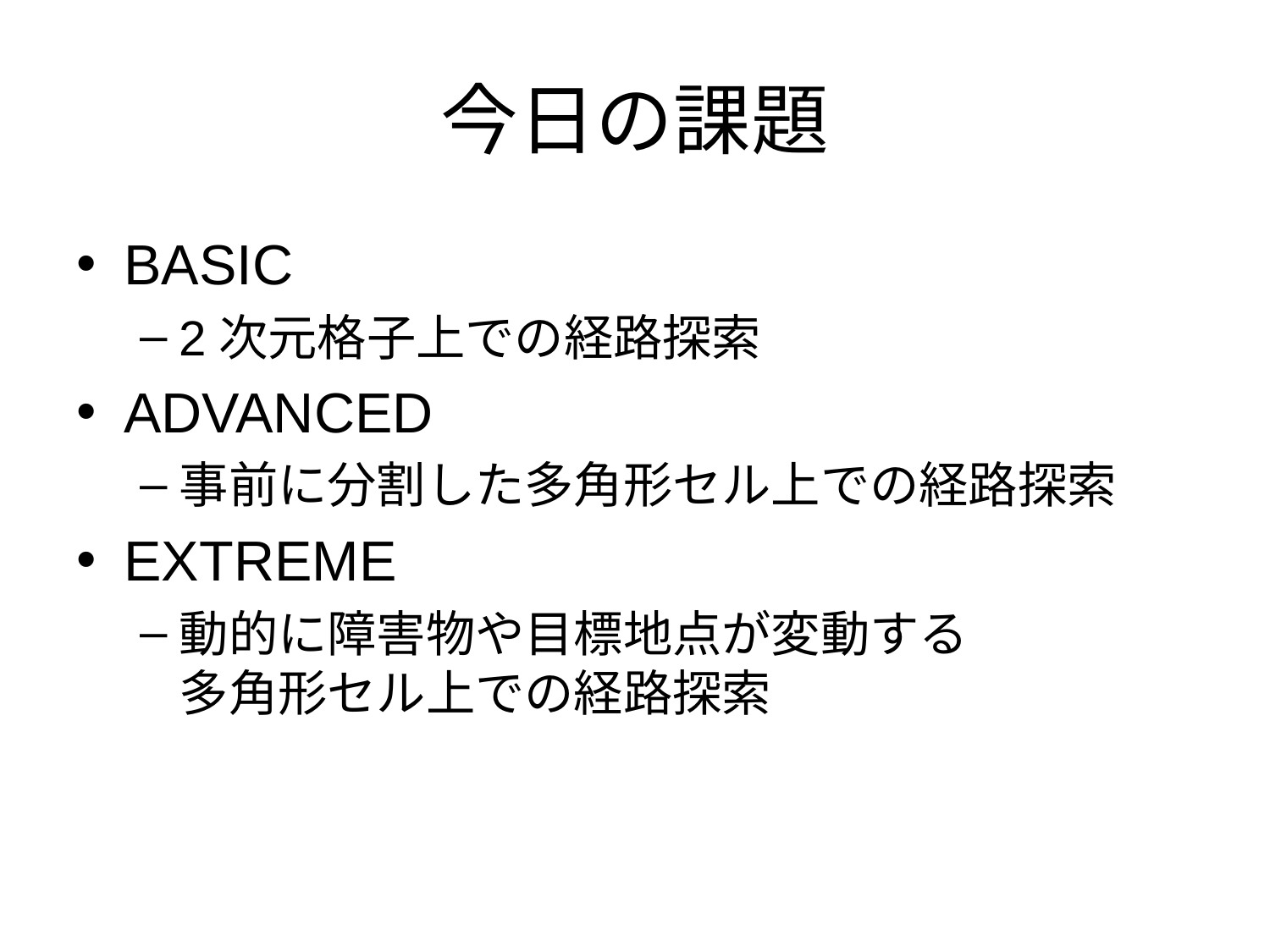

# 今日の課題
BASIC
2次元格子上での経路探索
ADVANCED
事前に分割した多角形セル上での経路探索
EXTREME
動的に障害物や目標地点が変動する
多角形セル上での経路探索